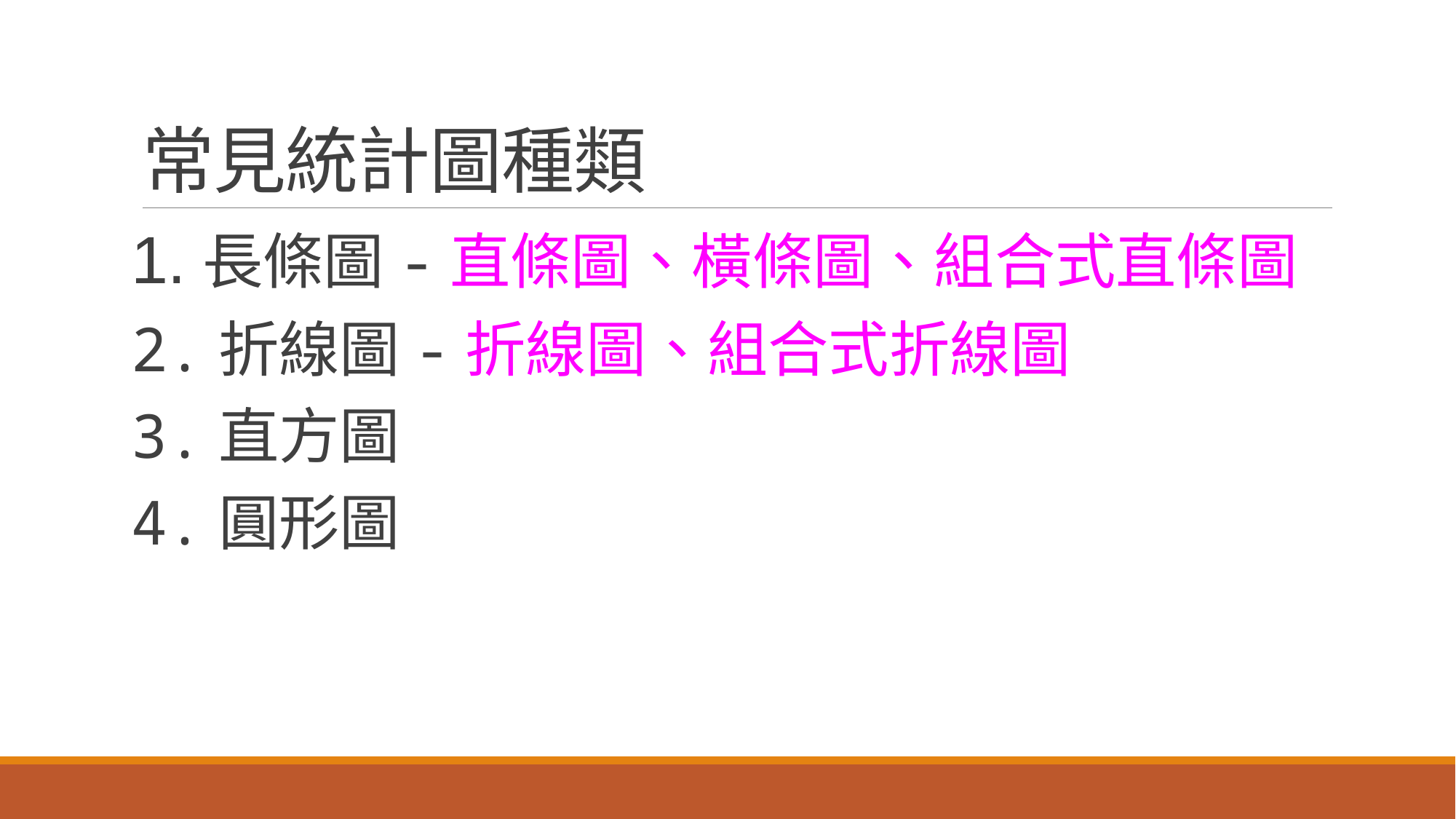

# 常見統計圖種類
1.長條圖-直條圖、橫條圖、組合式直條圖
2.折線圖-折線圖、組合式折線圖
3.直方圖
4.圓形圖